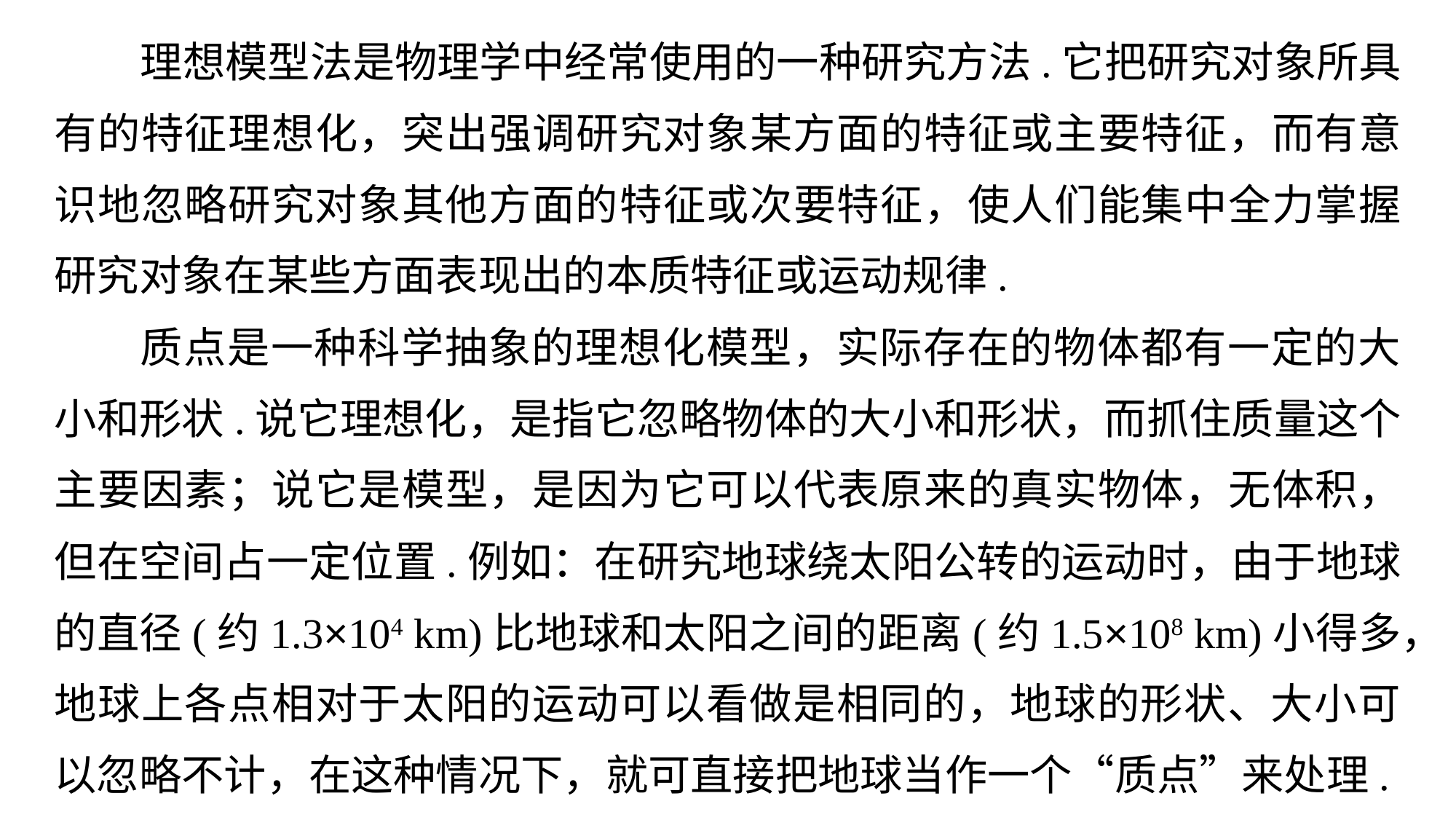

理想模型法是物理学中经常使用的一种研究方法.它把研究对象所具有的特征理想化，突出强调研究对象某方面的特征或主要特征，而有意识地忽略研究对象其他方面的特征或次要特征，使人们能集中全力掌握研究对象在某些方面表现出的本质特征或运动规律.
质点是一种科学抽象的理想化模型，实际存在的物体都有一定的大小和形状.说它理想化，是指它忽略物体的大小和形状，而抓住质量这个主要因素；说它是模型，是因为它可以代表原来的真实物体，无体积，但在空间占一定位置.例如：在研究地球绕太阳公转的运动时，由于地球的直径(约1.3×104 km)比地球和太阳之间的距离(约1.5×108 km)小得多，地球上各点相对于太阳的运动可以看做是相同的，地球的形状、大小可以忽略不计，在这种情况下，就可直接把地球当作一个“质点”来处理.